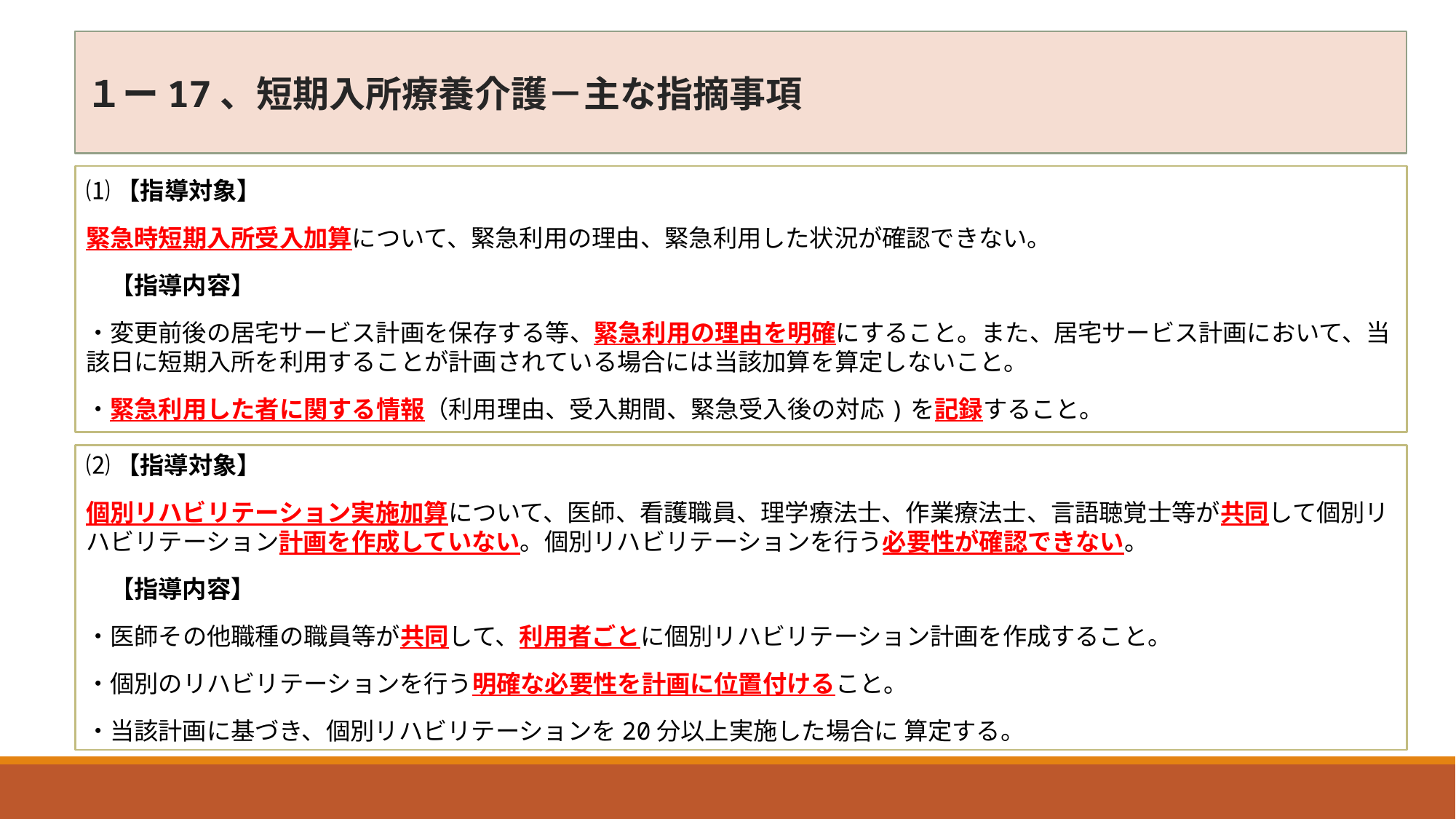

１ー17、短期入所療養介護－主な指摘事項
⑴【指導対象】
緊急時短期入所受入加算について、緊急利用の理由、緊急利用した状況が確認できない。
　【指導内容】
・変更前後の居宅サービス計画を保存する等、緊急利用の理由を明確にすること。また、居宅サービス計画において、当該日に短期入所を利用することが計画されている場合には当該加算を算定しないこと。
・緊急利用した者に関する情報（利用理由、受入期間、緊急受入後の対応)を記録すること。
⑵【指導対象】
個別リハビリテーション実施加算について、医師、看護職員、理学療法士、作業療法士、言語聴覚士等が共同して個別リハビリテーション計画を作成していない。個別リハビリテーションを行う必要性が確認できない。
　【指導内容】
・医師その他職種の職員等が共同して、利用者ごとに個別リハビリテーション計画を作成すること。
・個別のリハビリテーションを行う明確な必要性を計画に位置付けること。
・当該計画に基づき、個別リハビリテーションを20分以上実施した場合に 算定する。